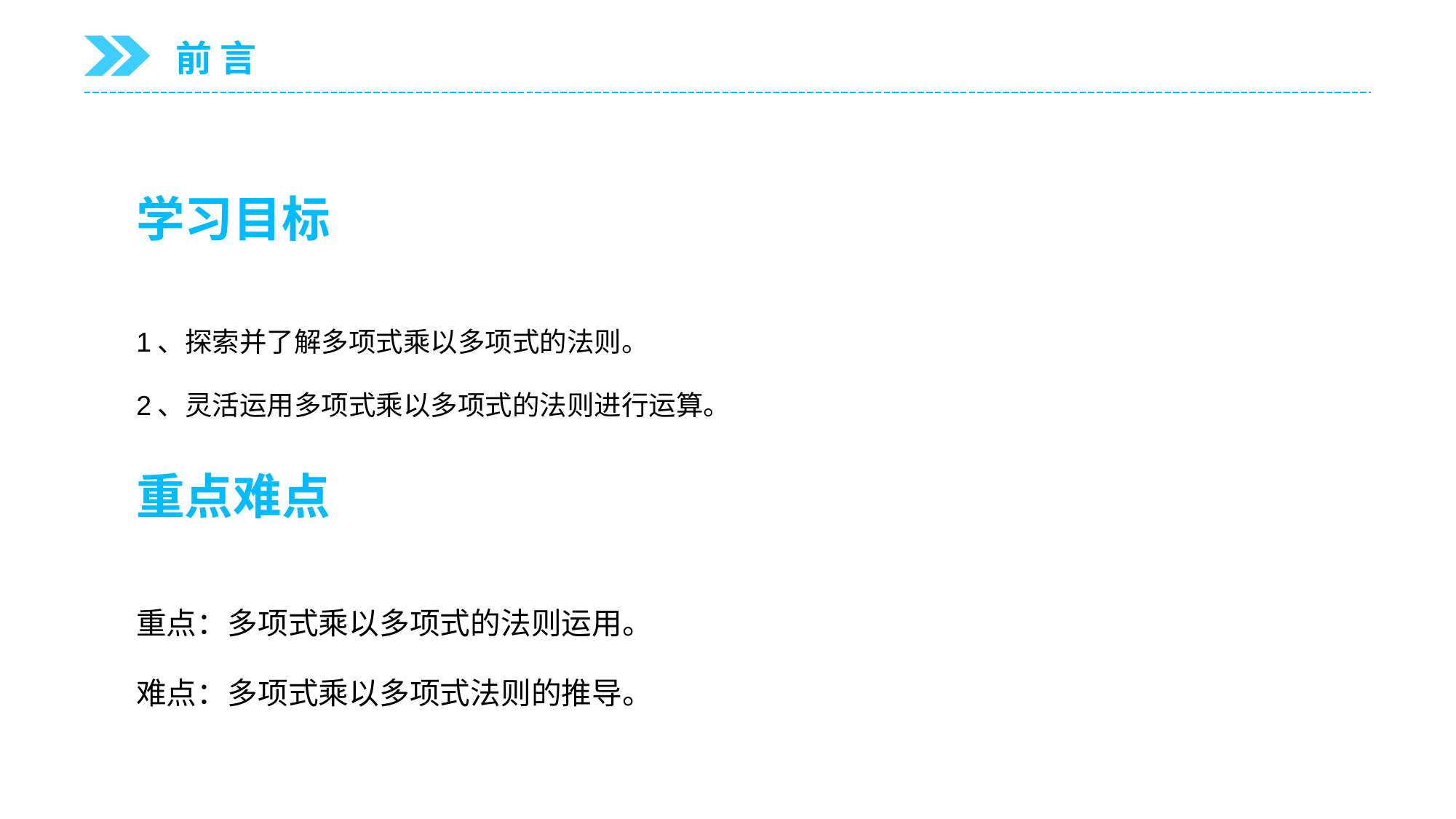

前 言
学习目标
1、探索并了解多项式乘以多项式的法则。
2、灵活运用多项式乘以多项式的法则进行运算。
重点难点
重点：多项式乘以多项式的法则运用。
难点：多项式乘以多项式法则的推导。